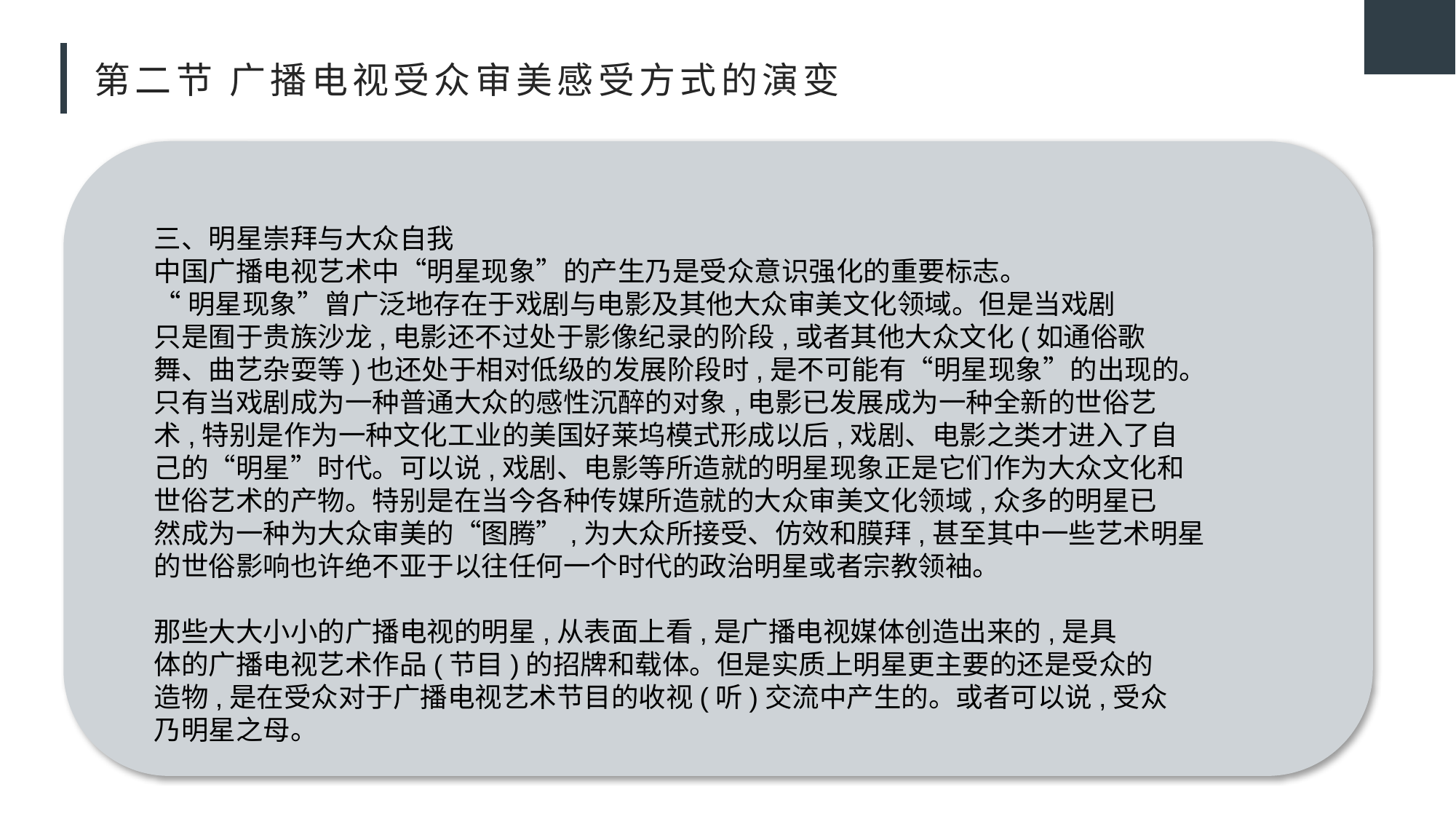

# 第二节 广播电视受众审美感受方式的演变

三、明星崇拜与大众自我
中国广播电视艺术中“明星现象”的产生乃是受众意识强化的重要标志。
“明星现象”曾广泛地存在于戏剧与电影及其他大众审美文化领域。但是当戏剧
只是囿于贵族沙龙,电影还不过处于影像纪录的阶段,或者其他大众文化(如通俗歌
舞、曲艺杂耍等)也还处于相对低级的发展阶段时,是不可能有“明星现象”的出现的。
只有当戏剧成为一种普通大众的感性沉醉的对象,电影已发展成为一种全新的世俗艺
术,特别是作为一种文化工业的美国好莱坞模式形成以后,戏剧、电影之类才进入了自
己的“明星”时代。可以说,戏剧、电影等所造就的明星现象正是它们作为大众文化和
世俗艺术的产物。特别是在当今各种传媒所造就的大众审美文化领域,众多的明星已
然成为一种为大众审美的“图腾”,为大众所接受、仿效和膜拜,甚至其中一些艺术明星
的世俗影响也许绝不亚于以往任何一个时代的政治明星或者宗教领袖。

那些大大小小的广播电视的明星,从表面上看,是广播电视媒体创造出来的,是具
体的广播电视艺术作品(节目)的招牌和载体。但是实质上明星更主要的还是受众的
造物,是在受众对于广播电视艺术节目的收视(听)交流中产生的。或者可以说,受众
乃明星之母。